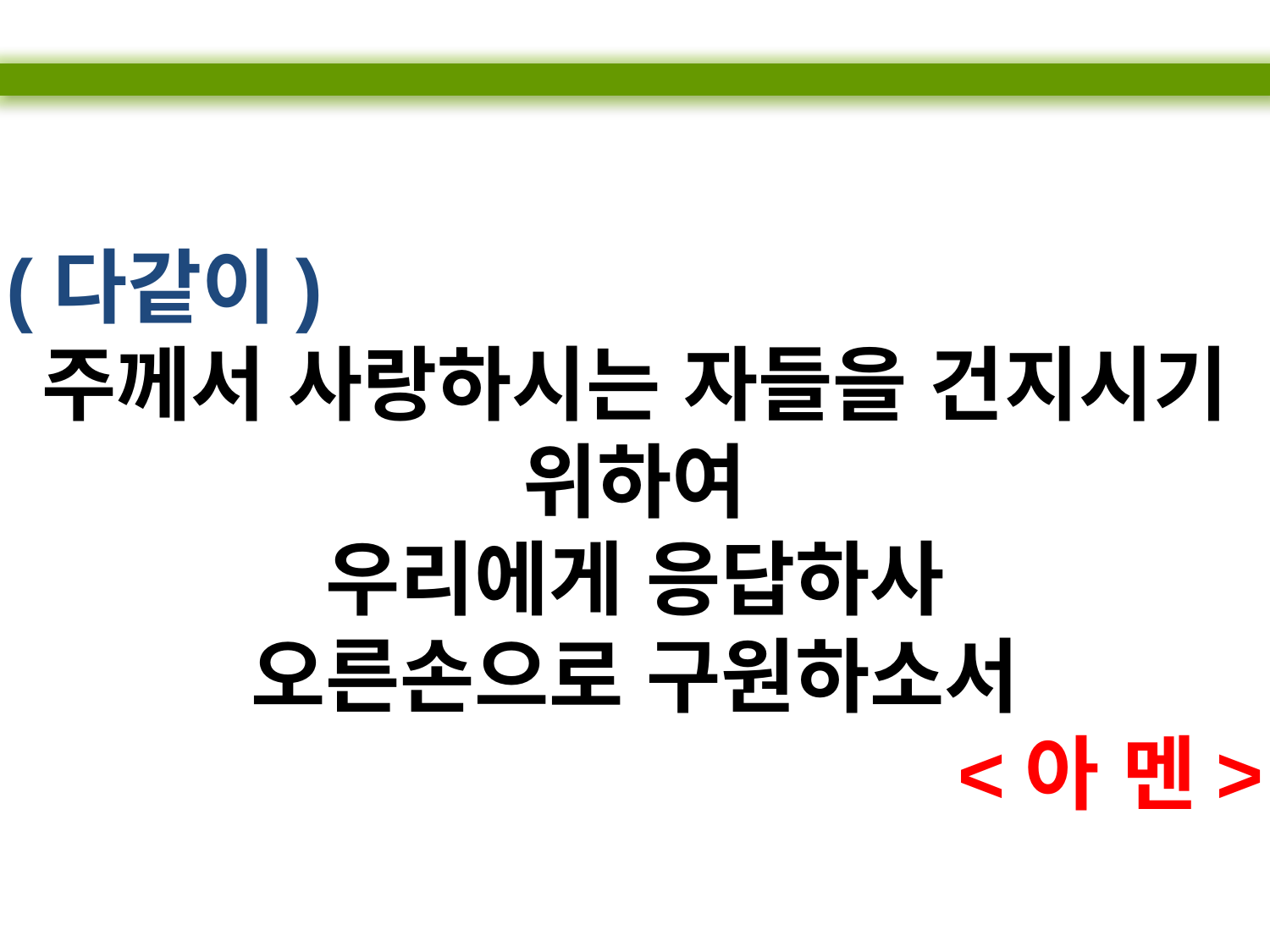

(다같이)
주께서 사랑하시는 자들을 건지시기 위하여
우리에게 응답하사
오른손으로 구원하소서
<아 멘>